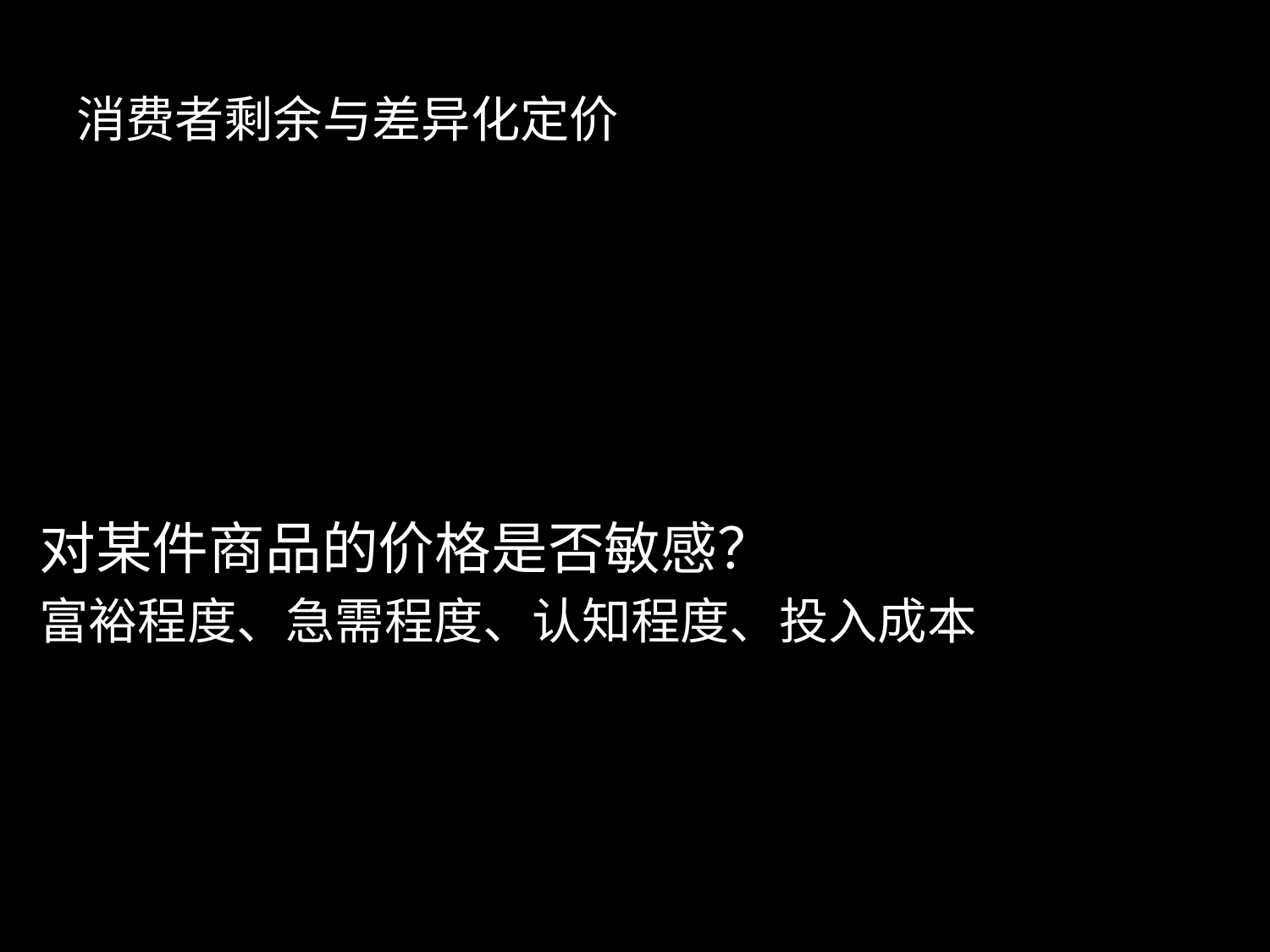

消费者剩余与差异化定价
对某件商品的价格是否敏感？
富裕程度、急需程度、认知程度、投入成本